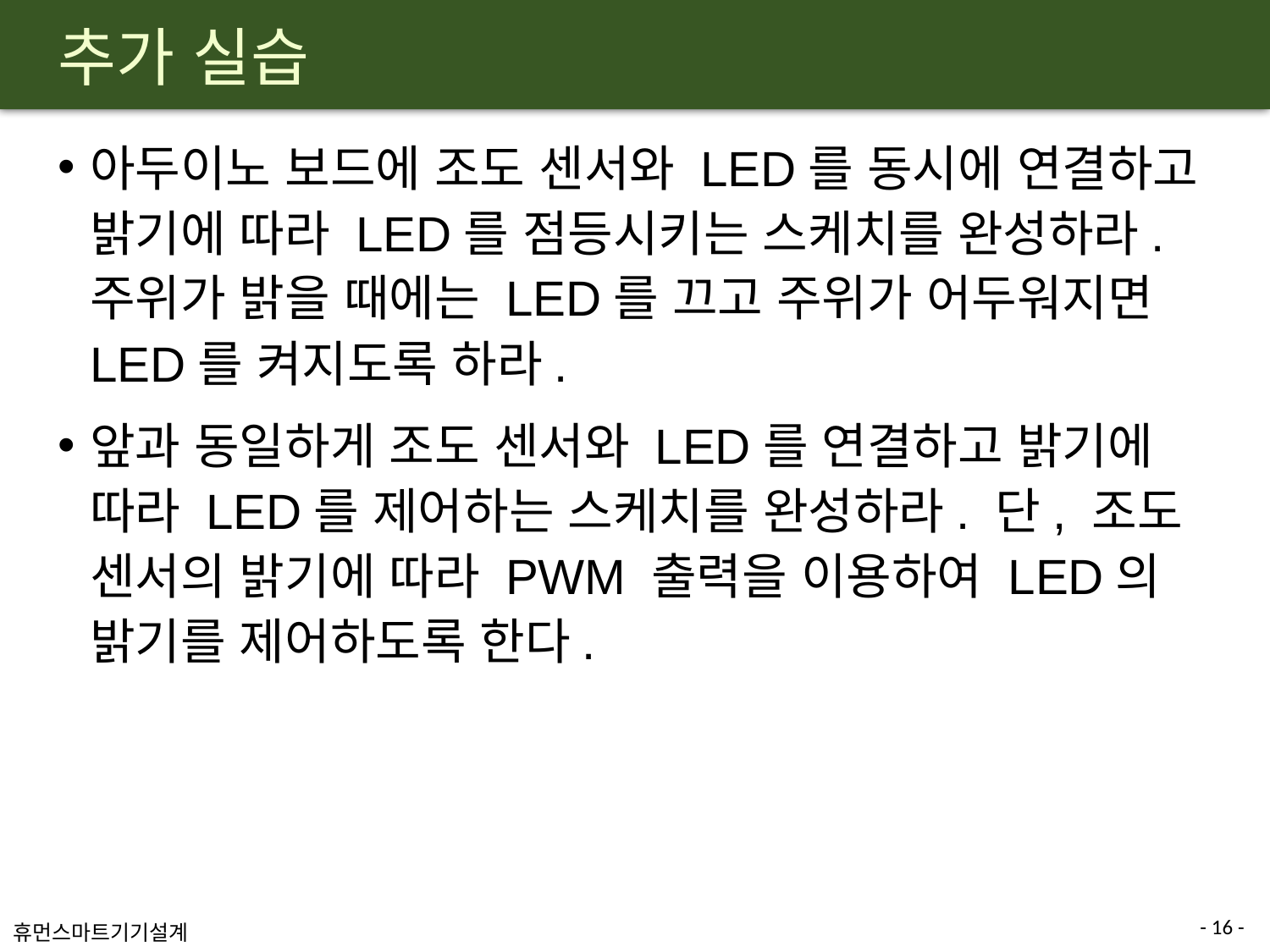

# 추가 실습
아두이노 보드에 조도 센서와 LED를 동시에 연결하고 밝기에 따라 LED를 점등시키는 스케치를 완성하라. 주위가 밝을 때에는 LED를 끄고 주위가 어두워지면 LED를 켜지도록 하라.
앞과 동일하게 조도 센서와 LED를 연결하고 밝기에 따라 LED를 제어하는 스케치를 완성하라. 단, 조도 센서의 밝기에 따라 PWM 출력을 이용하여 LED의 밝기를 제어하도록 한다.
- 16 -